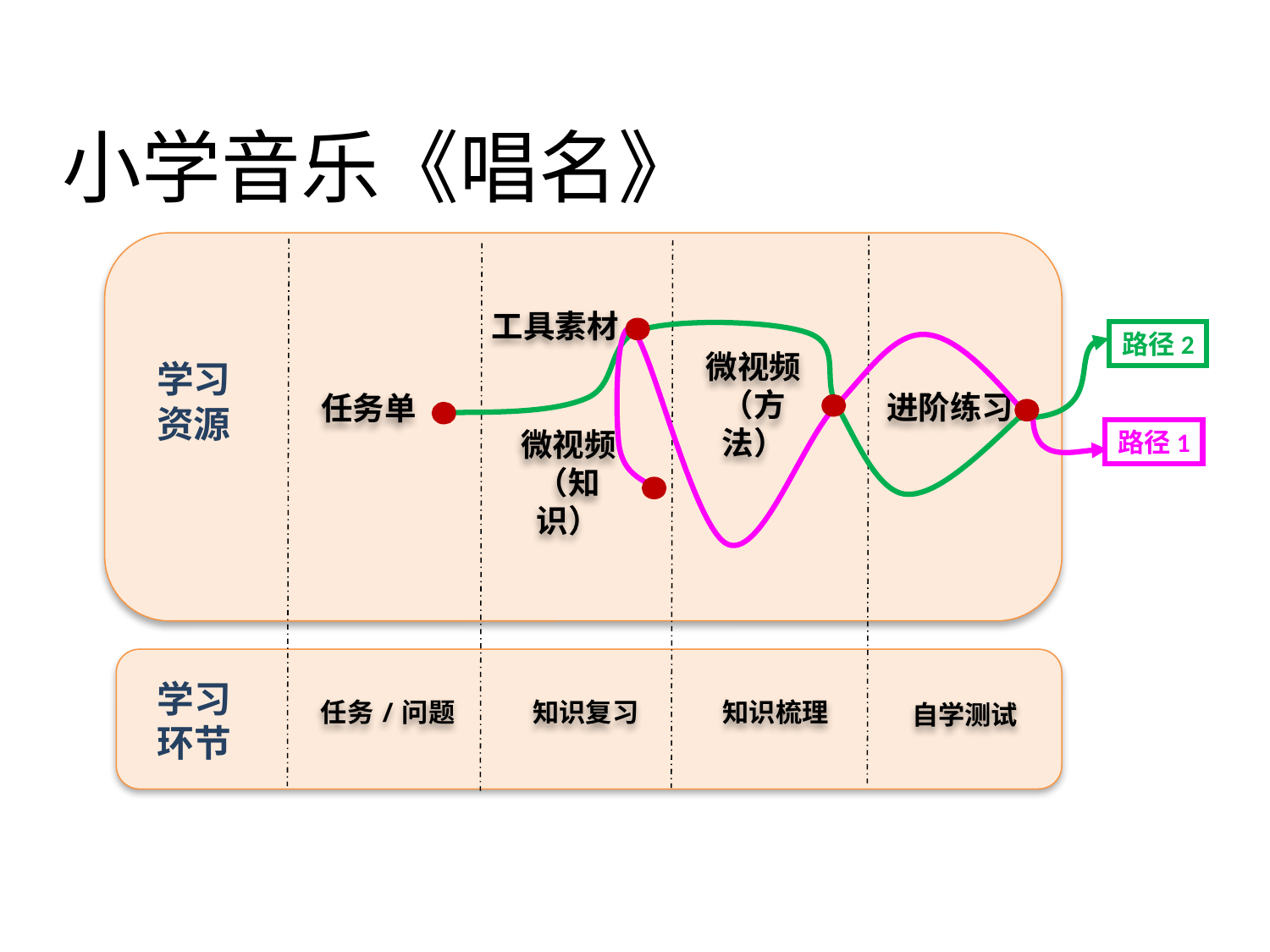

小学音乐《唱名》

工具素材

路径2

学习
资源
微视频（方法）
进阶练习
任务单

路径1
微视频（知识）

学习
环节
任务/问题
知识梳理
知识复习
自学测试